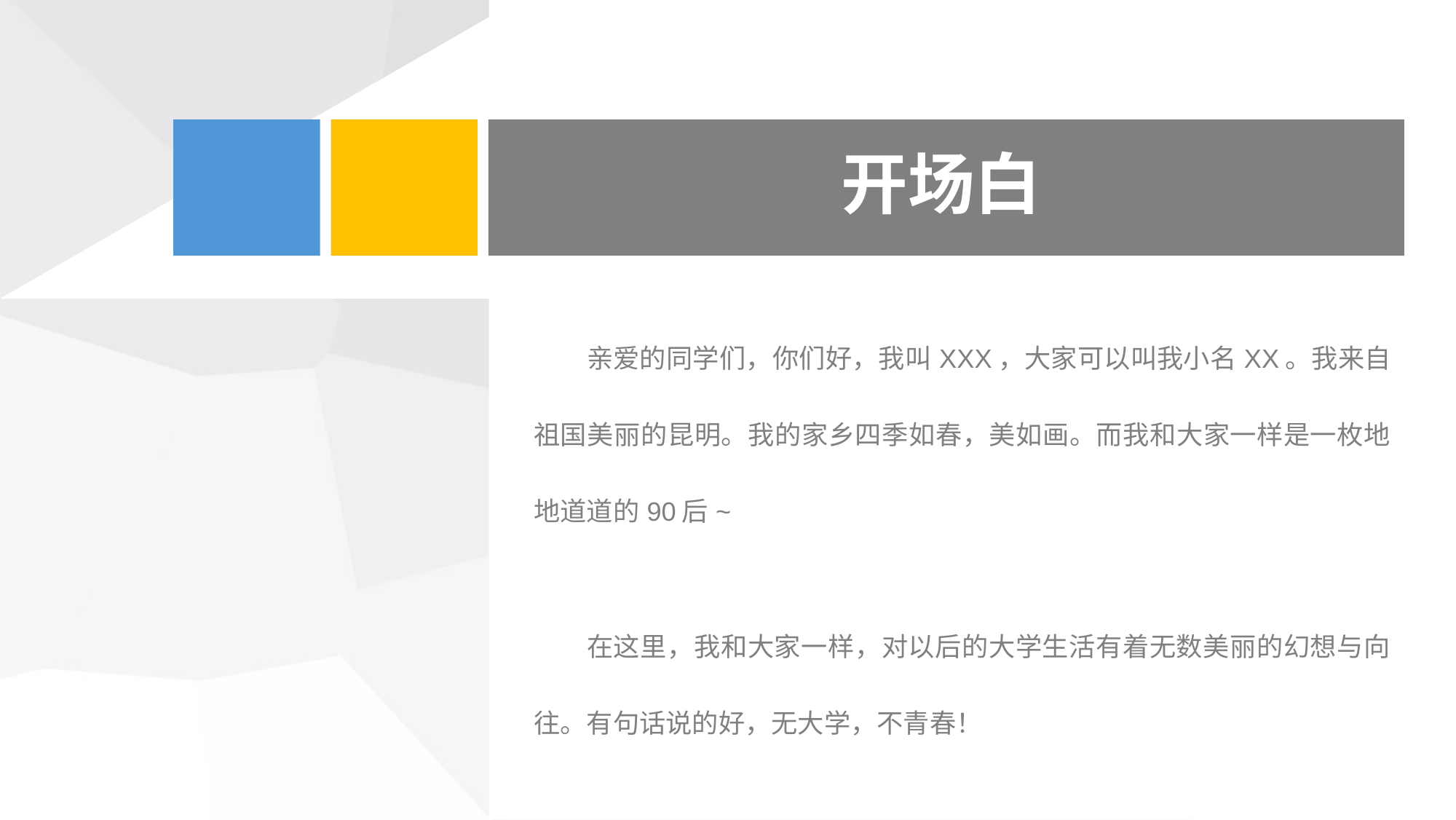

开场白
亲爱的同学们，你们好，我叫XXX，大家可以叫我小名XX。我来自祖国美丽的昆明。我的家乡四季如春，美如画。而我和大家一样是一枚地地道道的90后~

在这里，我和大家一样，对以后的大学生活有着无数美丽的幻想与向往。有句话说的好，无大学，不青春！